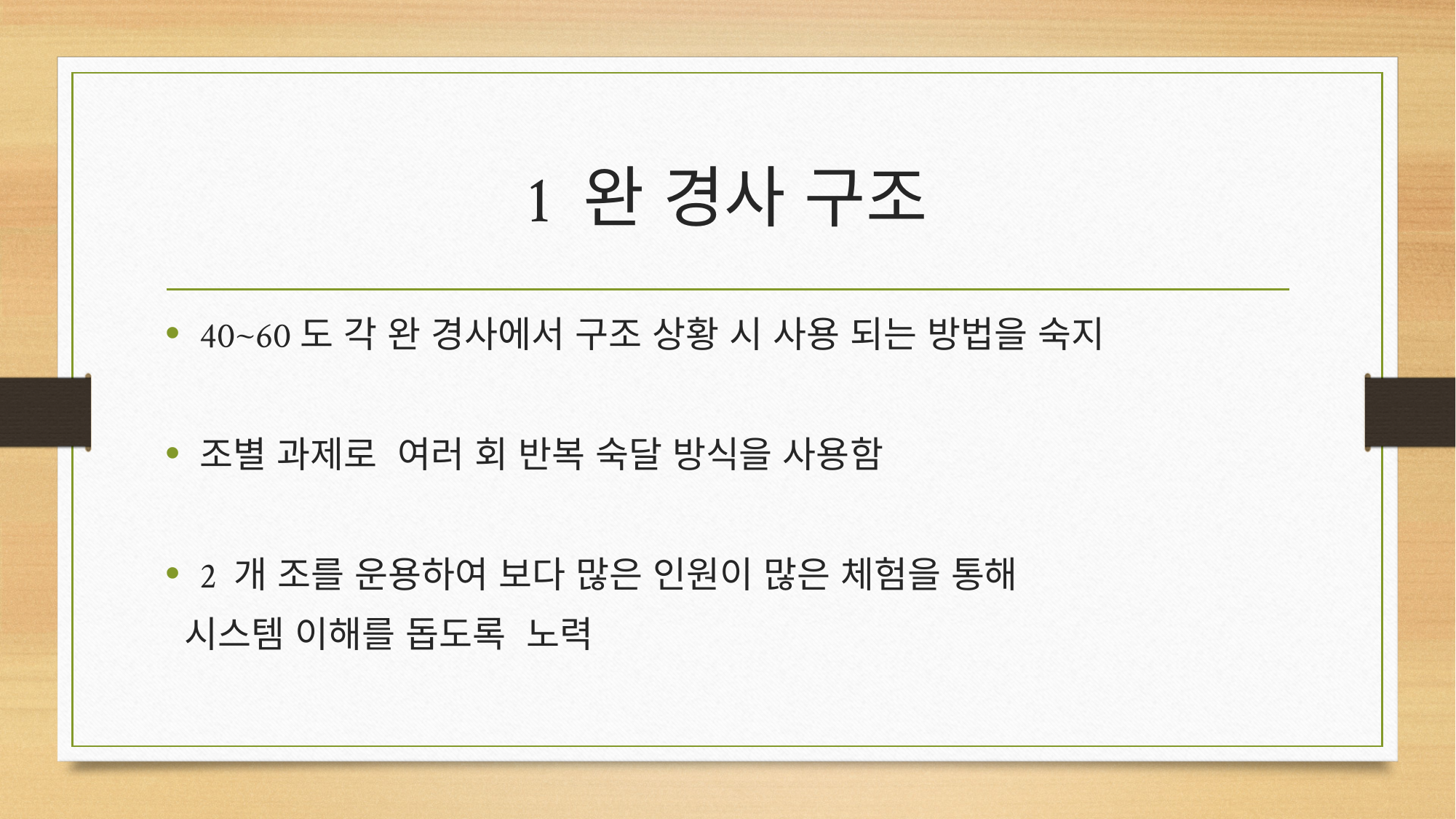

# 1 완 경사 구조
40~60도 각 완 경사에서 구조 상황 시 사용 되는 방법을 숙지

조별 과제로  여러 회 반복 숙달 방식을 사용함

2 개 조를 운용하여 보다 많은 인원이 많은 체험을 통해
 시스템 이해를 돕도록  노력